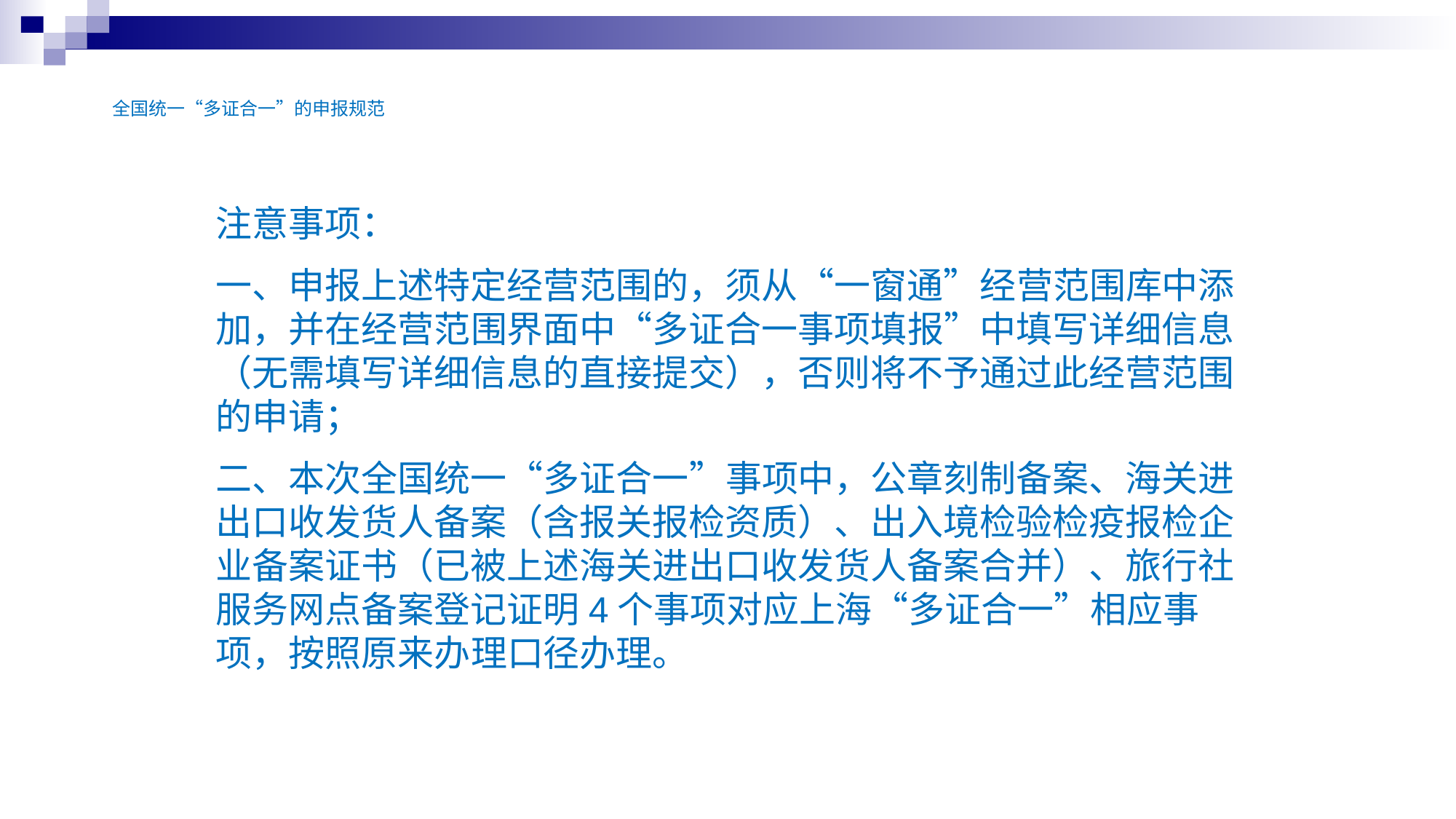

全国统一“多证合一”的申报规范
注意事项：
一、申报上述特定经营范围的，须从“一窗通”经营范围库中添加，并在经营范围界面中“多证合一事项填报”中填写详细信息（无需填写详细信息的直接提交），否则将不予通过此经营范围的申请；
二、本次全国统一“多证合一”事项中，公章刻制备案、海关进出口收发货人备案（含报关报检资质）、出入境检验检疫报检企业备案证书（已被上述海关进出口收发货人备案合并）、旅行社服务网点备案登记证明4个事项对应上海“多证合一”相应事项，按照原来办理口径办理。